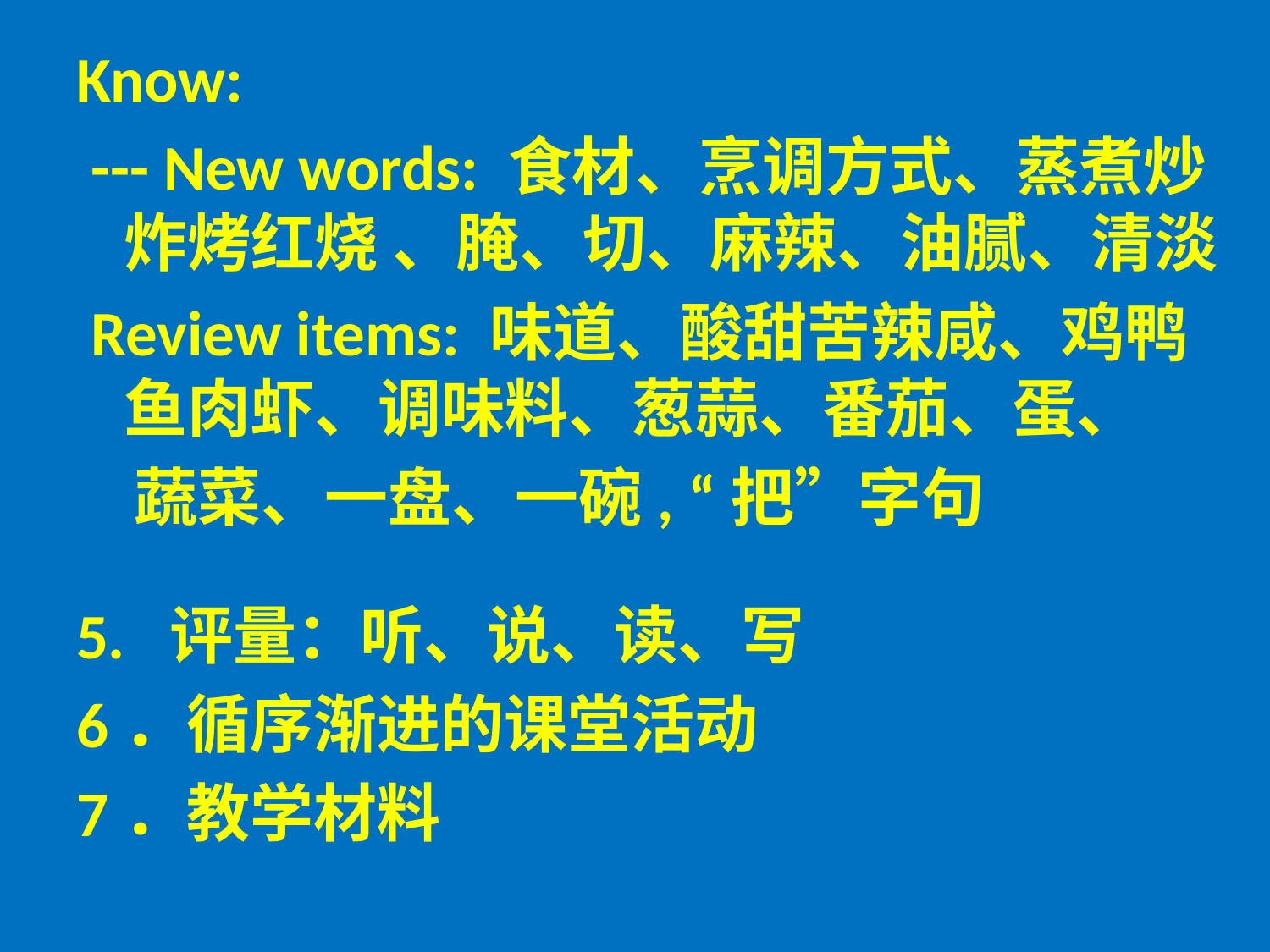

Know:
 --- New words: 食材、烹调方式、蒸煮炒炸烤红烧 、腌、切、麻辣、油腻、清淡
 Review items: 味道、酸甜苦辣咸、鸡鸭鱼肉虾、调味料、葱蒜、番茄、蛋、
   蔬菜、一盘、一碗, “把”字句

5.  评量：听、说、读、写
6．循序渐进的课堂活动
7．教学材料